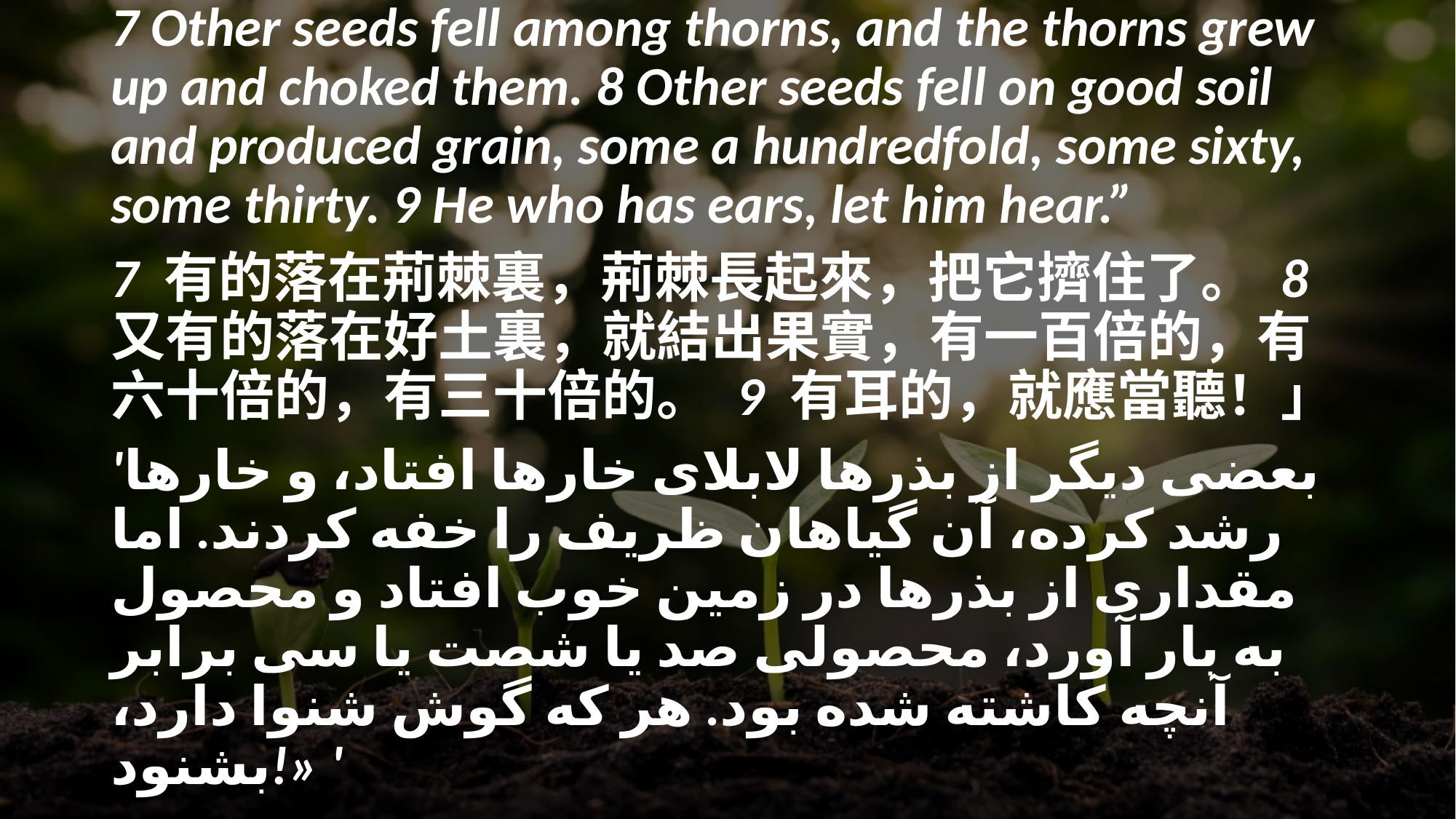

7 Other seeds fell among thorns, and the thorns grew up and choked them. 8 Other seeds fell on good soil and produced grain, some a hundredfold, some sixty, some thirty. 9 He who has ears, let him hear.”
7 有的落在荊棘裏，荊棘長起來，把它擠住了。 8 又有的落在好土裏，就結出果實，有一百倍的，有六十倍的，有三十倍的。 9 有耳的，就應當聽！」
'بعضی دیگر از بذرها لابلای خارها افتاد، و خارها رشد کرده، آن گیاهان ظریف را خفه کردند. اما مقداری از بذرها در زمین خوب افتاد و محصول به بار آورد، محصولی صد یا شصت یا سی برابر آنچه کاشته شده بود. هر که گوش شنوا دارد، بشنود!» '